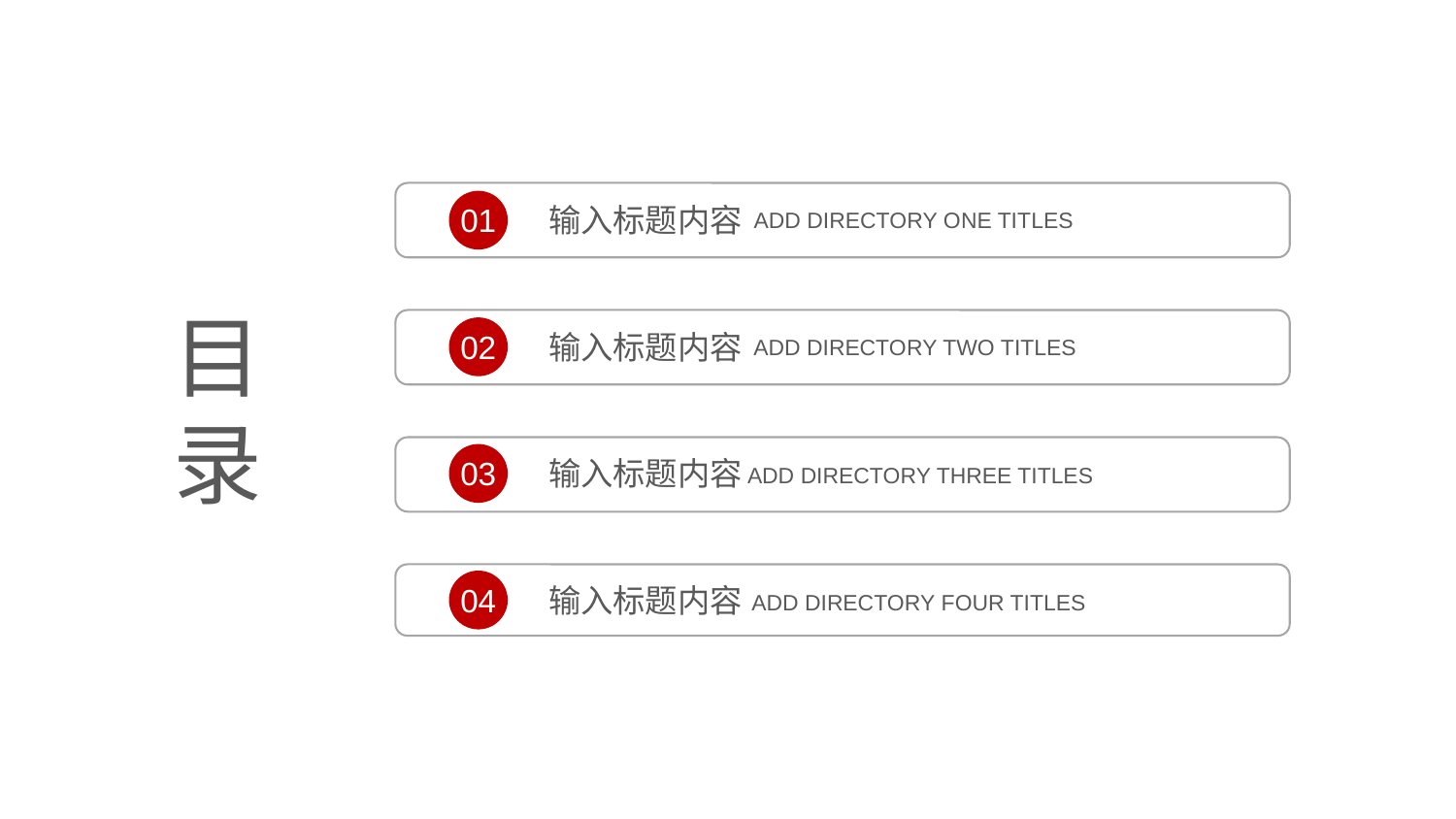

01
输入标题内容
ADD DIRECTORY ONE TITLES
目录

02
输入标题内容
ADD DIRECTORY TWO TITLES

03
输入标题内容
ADD DIRECTORY THREE TITLES

04
输入标题内容
ADD DIRECTORY FOUR TITLES